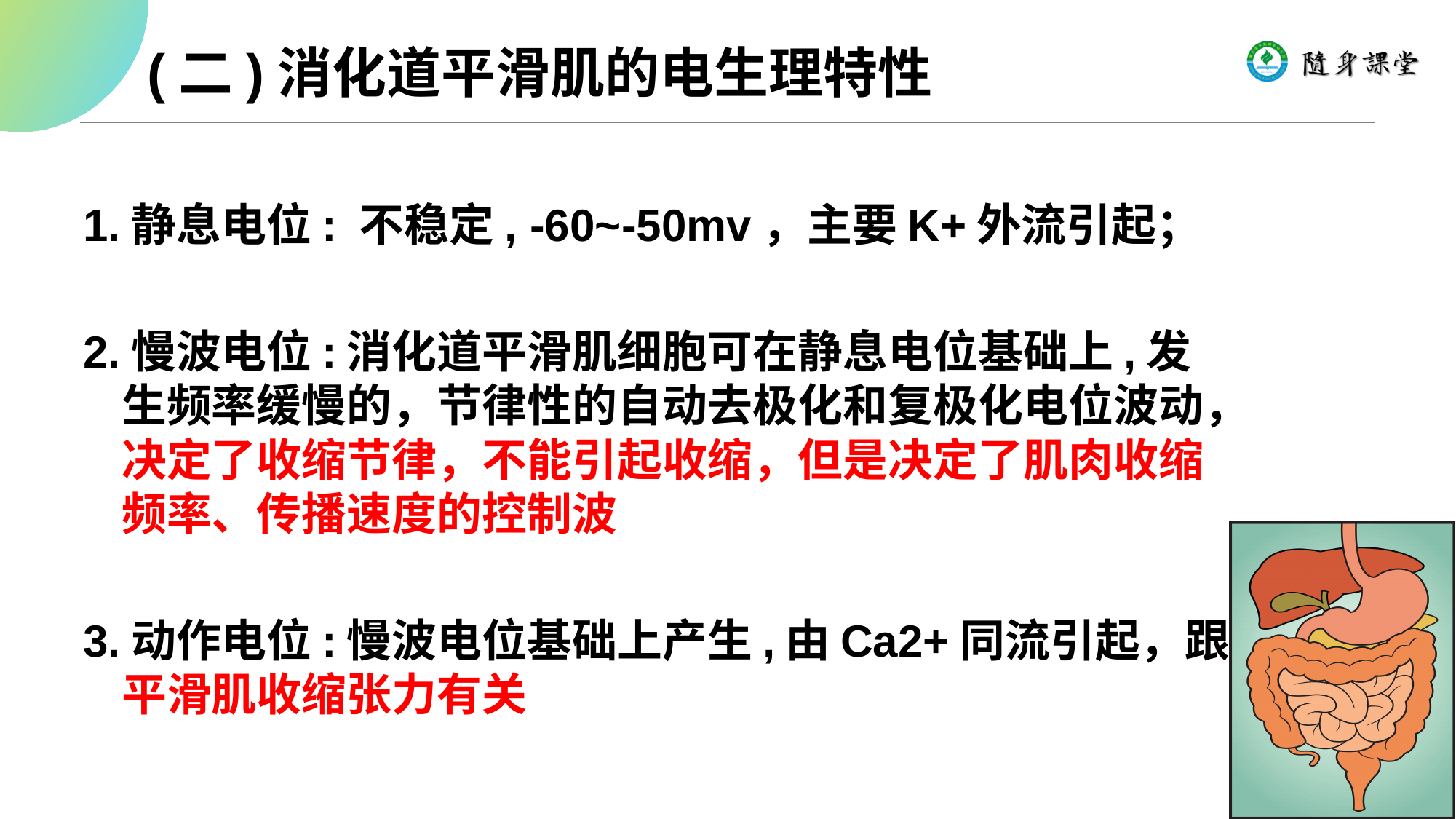

(二)消化道平滑肌的电生理特性
1.静息电位: 不稳定, -60~-50mv，主要K+外流引起；

2.慢波电位:消化道平滑肌细胞可在静息电位基础上,发生频率缓慢的，节律性的自动去极化和复极化电位波动，决定了收缩节律，不能引起收缩，但是决定了肌肉收缩频率、传播速度的控制波

3.动作电位:慢波电位基础上产生,由Ca2+同流引起，跟平滑肌收缩张力有关